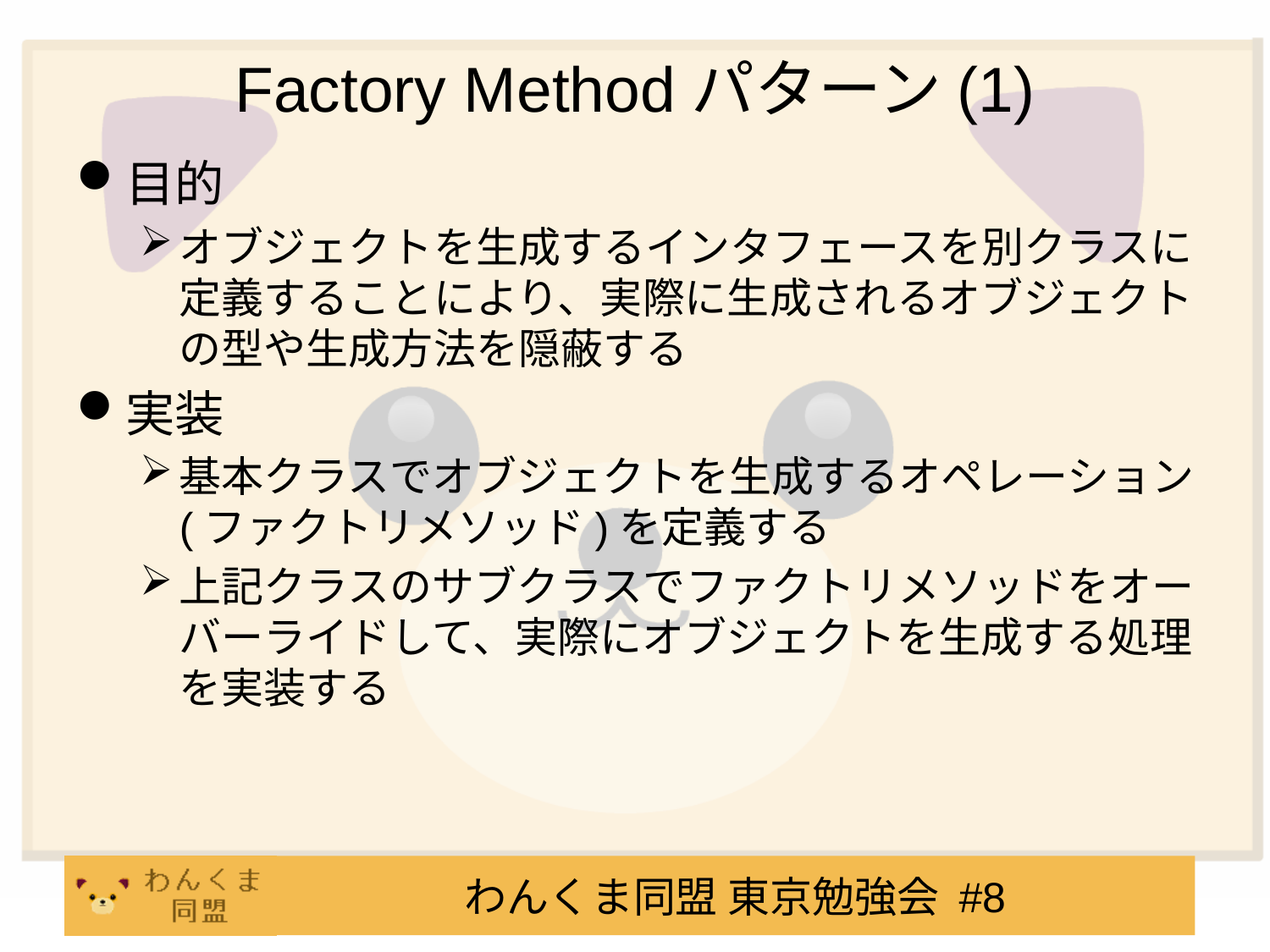

# Factory Methodパターン(1)
目的
オブジェクトを生成するインタフェースを別クラスに定義することにより、実際に生成されるオブジェクトの型や生成方法を隠蔽する
実装
基本クラスでオブジェクトを生成するオペレーション(ファクトリメソッド)を定義する
上記クラスのサブクラスでファクトリメソッドをオーバーライドして、実際にオブジェクトを生成する処理を実装する